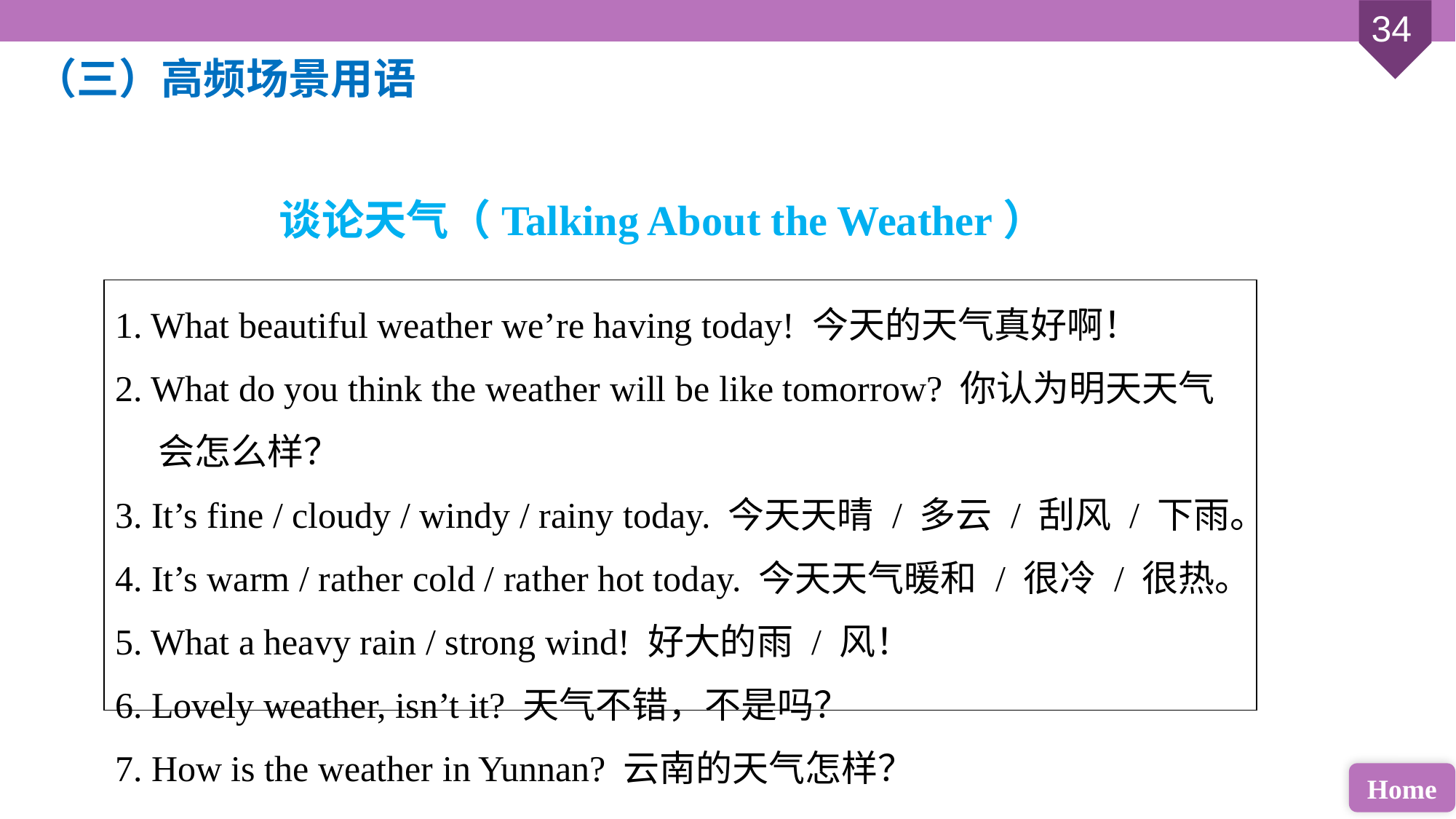

（三）高频场景用语
    谈论天气（Talking About the Weather）
| 1. What beautiful weather we’re having today! 今天的天气真好啊！ 2. What do you think the weather will be like tomorrow? 你认为明天天气会怎么样？ 3. It’s fine / cloudy / windy / rainy today. 今天天晴 / 多云 / 刮风 / 下雨。 4. It’s warm / rather cold / rather hot today. 今天天气暖和 / 很冷 / 很热。 5. What a heavy rain / strong wind! 好大的雨 / 风！ 6. Lovely weather, isn’t it? 天气不错，不是吗？ 7. How is the weather in Yunnan? 云南的天气怎样？ |
| --- |